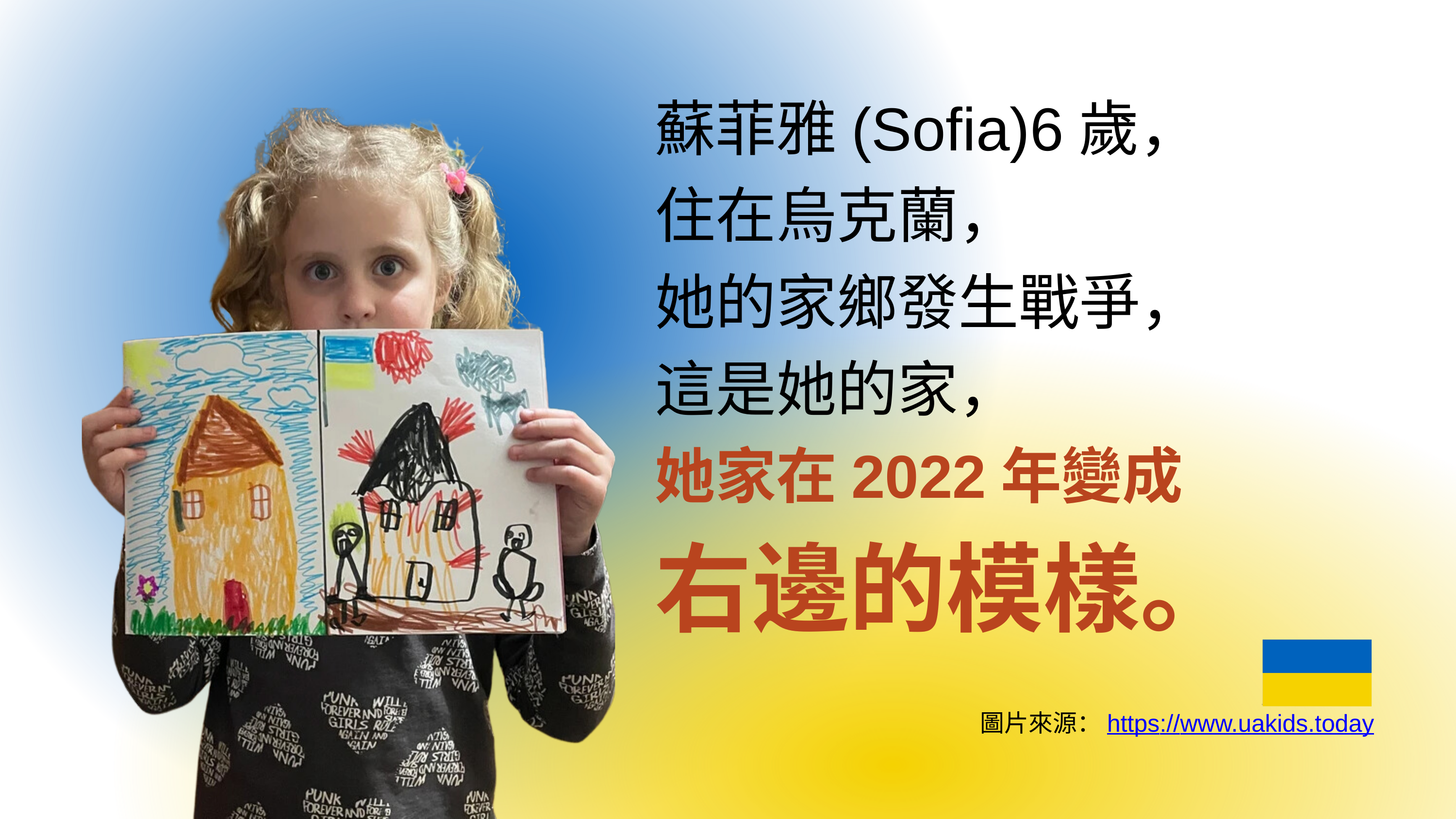

蘇菲雅(Sofia)6歲，
住在烏克蘭，
她的家鄉發生戰爭，
這是她的家，
她家在2022年變成
右邊的模樣。

圖片來源：https://www.uakids.today